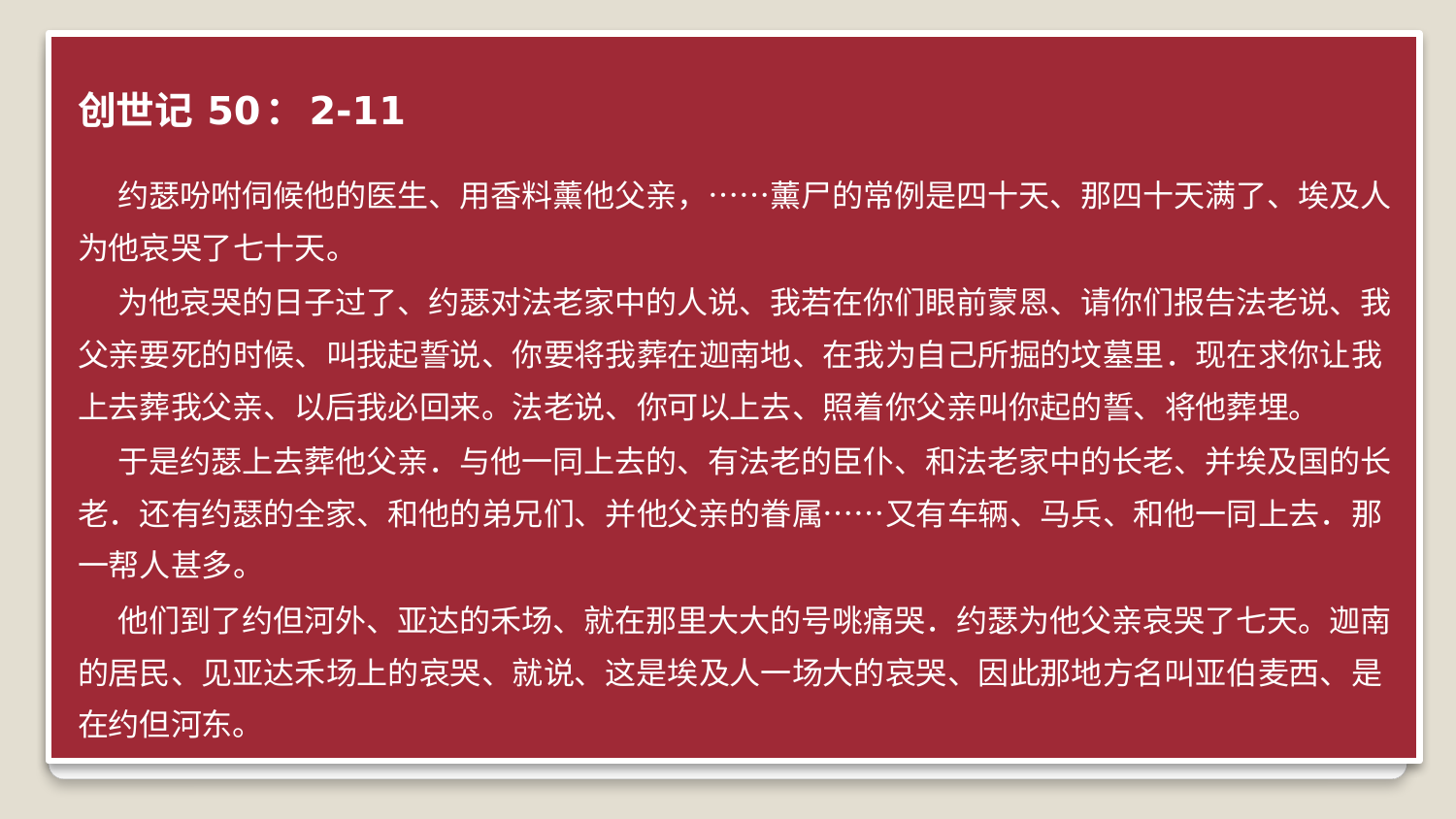

创世记 50：2-11

约瑟吩咐伺候他的医生、用香料薰他父亲，……薰尸的常例是四十天、那四十天满了、埃及人为他哀哭了七十天。
为他哀哭的日子过了、约瑟对法老家中的人说、我若在你们眼前蒙恩、请你们报告法老说、我父亲要死的时候、叫我起誓说、你要将我葬在迦南地、在我为自己所掘的坟墓里．现在求你让我上去葬我父亲、以后我必回来。法老说、你可以上去、照着你父亲叫你起的誓、将他葬埋。
于是约瑟上去葬他父亲．与他一同上去的、有法老的臣仆、和法老家中的长老、并埃及国的长老．还有约瑟的全家、和他的弟兄们、并他父亲的眷属……又有车辆、马兵、和他一同上去．那一帮人甚多。
他们到了约但河外、亚达的禾场、就在那里大大的号咷痛哭．约瑟为他父亲哀哭了七天。迦南的居民、见亚达禾场上的哀哭、就说、这是埃及人一场大的哀哭、因此那地方名叫亚伯麦西、是在约但河东。